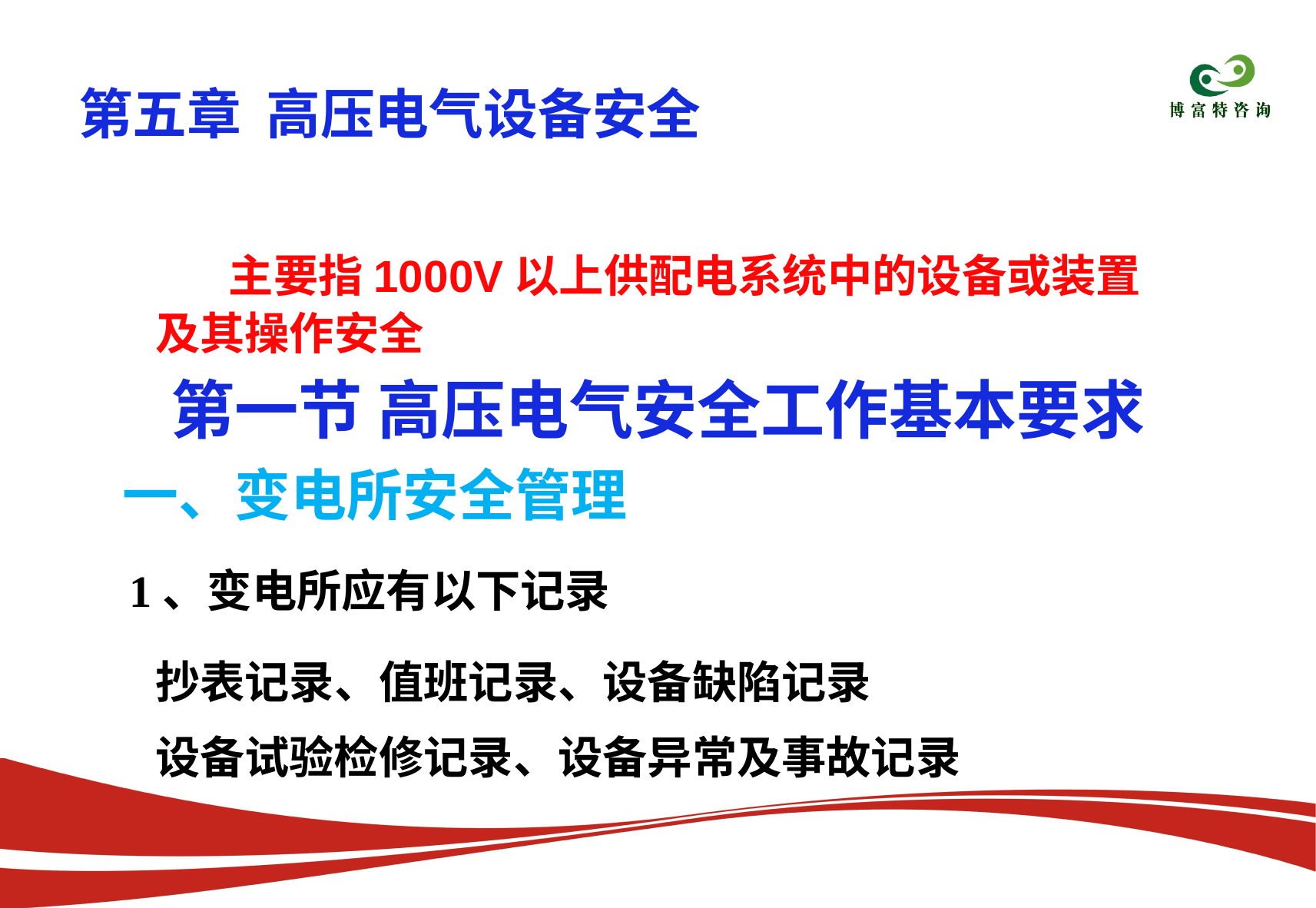

45
# 第五章  高压电气设备安全
    主要指1000V以上供配电系统中的设备或装置及其操作安全
第一节 高压电气安全工作基本要求
一、变电所安全管理
1、变电所应有以下记录
抄表记录、值班记录、设备缺陷记录
设备试验检修记录、设备异常及事故记录